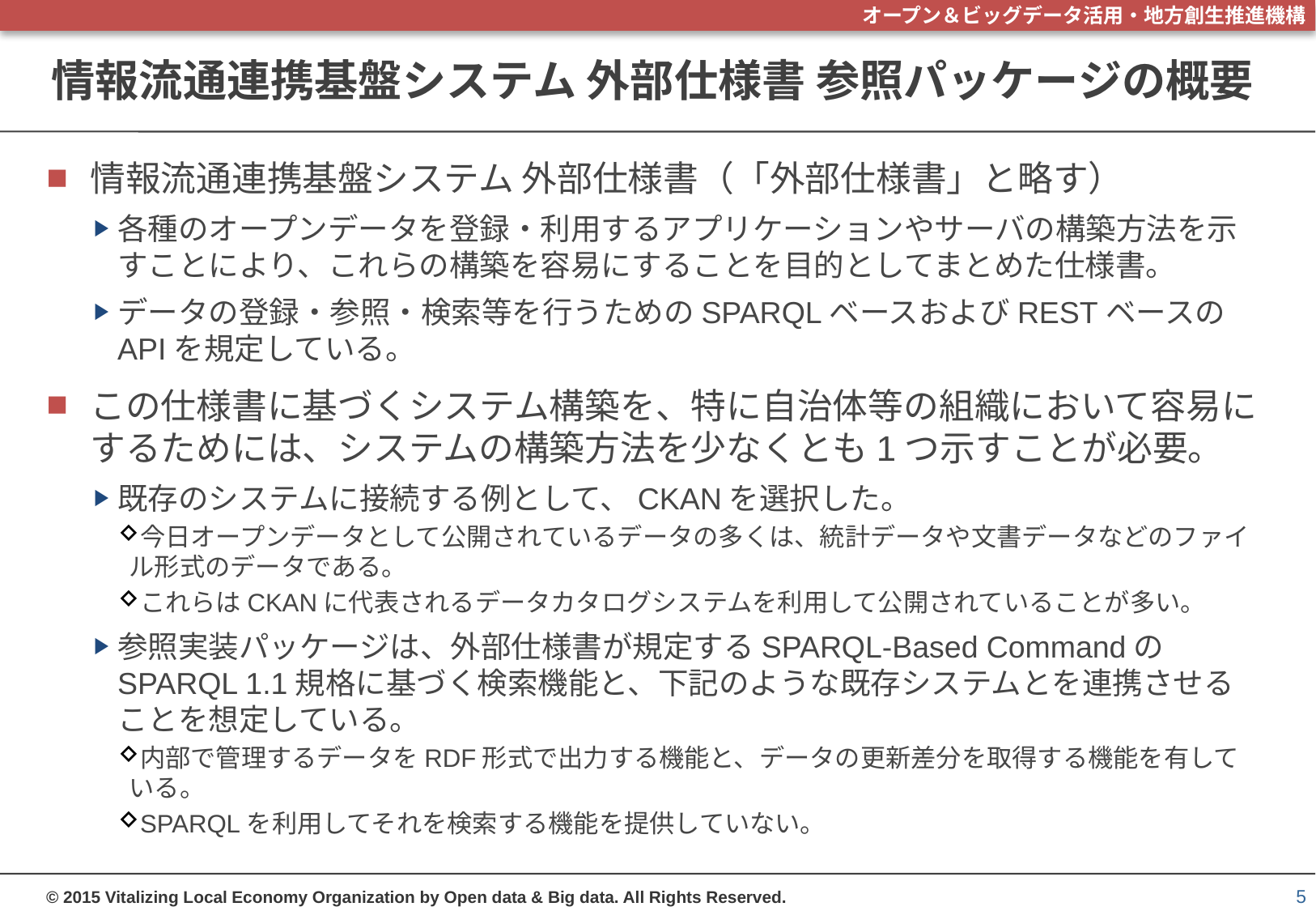

# 情報流通連携基盤システム 外部仕様書 参照パッケージの概要
情報流通連携基盤システム 外部仕様書（「外部仕様書」と略す）
各種のオープンデータを登録・利用するアプリケーションやサーバの構築方法を示すことにより、これらの構築を容易にすることを目的としてまとめた仕様書。
データの登録・参照・検索等を行うためのSPARQLベースおよびRESTベースのAPIを規定している。
この仕様書に基づくシステム構築を、特に自治体等の組織において容易にするためには、システムの構築方法を少なくとも1つ示すことが必要。
既存のシステムに接続する例として、CKANを選択した。
今日オープンデータとして公開されているデータの多くは、統計データや文書データなどのファイル形式のデータである。
これらはCKANに代表されるデータカタログシステムを利用して公開されていることが多い。
参照実装パッケージは、外部仕様書が規定するSPARQL-Based CommandのSPARQL 1.1規格に基づく検索機能と、下記のような既存システムとを連携させることを想定している。
内部で管理するデータをRDF形式で出力する機能と、データの更新差分を取得する機能を有している。
SPARQLを利用してそれを検索する機能を提供していない。
5